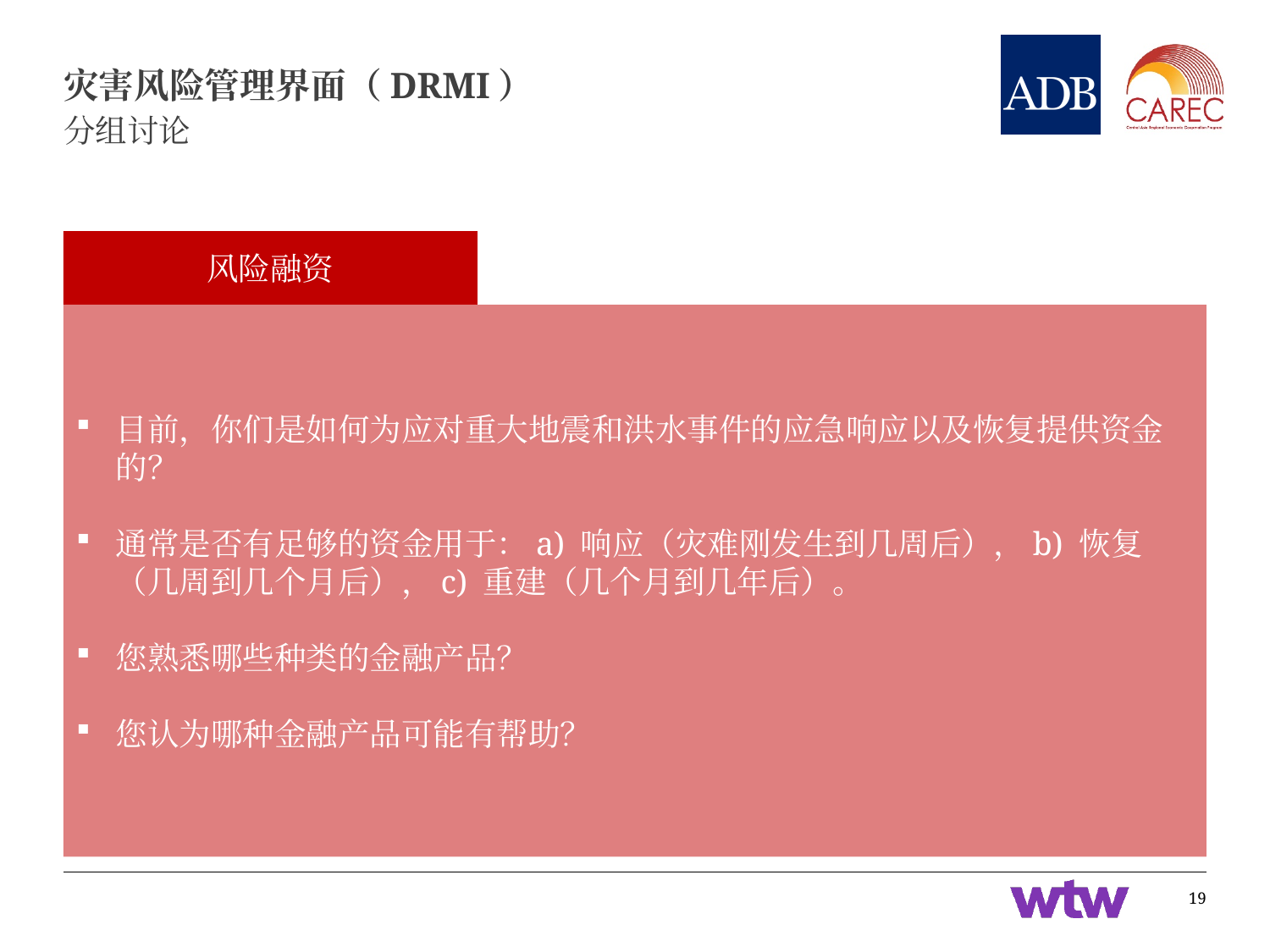

# 灾害风险管理界面（DRMI）
分组讨论
风险融资
目前，你们是如何为应对重大地震和洪水事件的应急响应以及恢复提供资金的？

通常是否有足够的资金用于：a) 响应（灾难刚发生到几周后），b) 恢复（几周到几个月后），c) 重建（几个月到几年后）。

您熟悉哪些种类的金融产品？

您认为哪种金融产品可能有帮助？
19